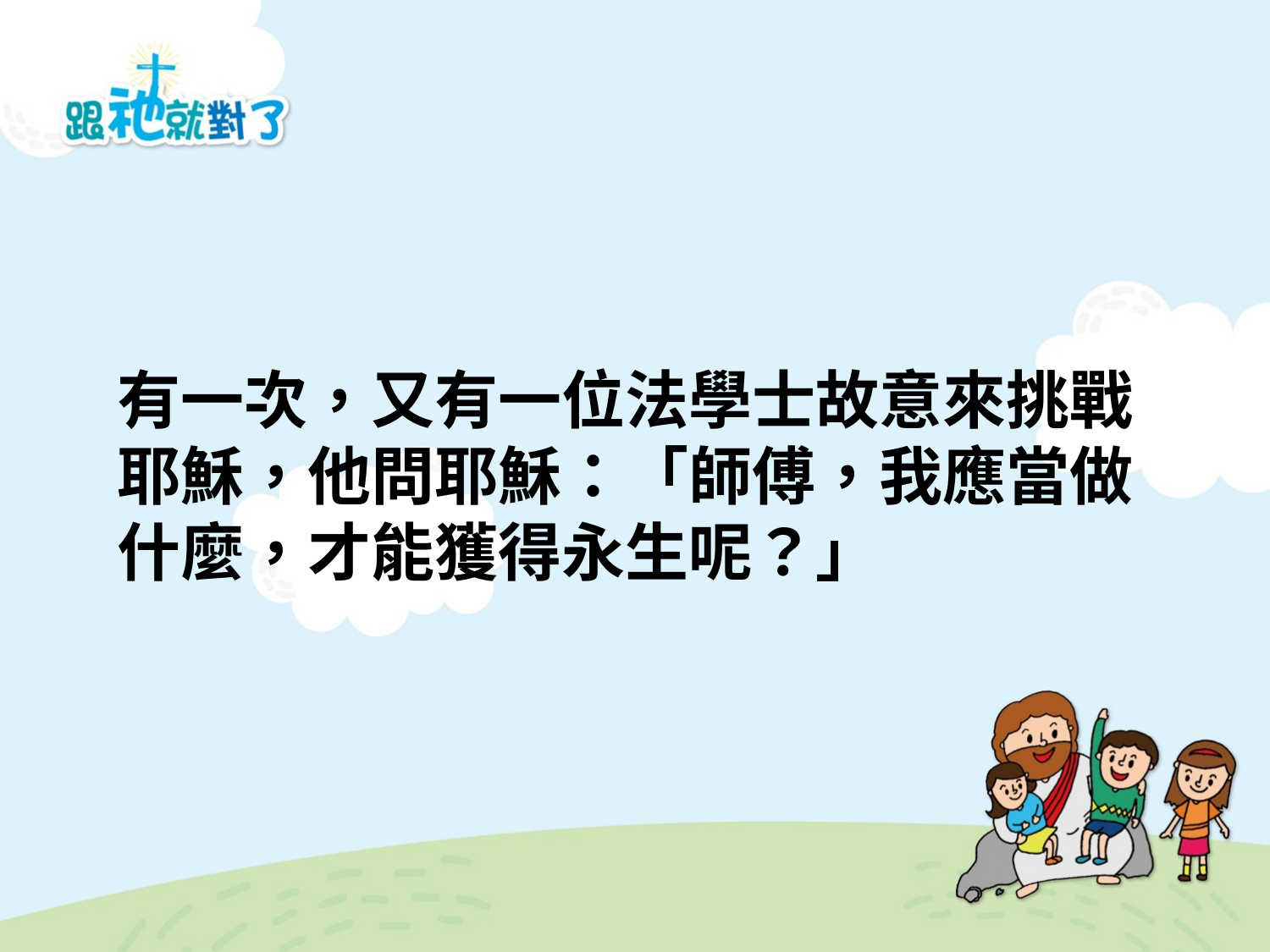

有一次，又有一位法學士故意來挑戰耶穌，他問耶穌：「師傅，我應當做什麼，才能獲得永生呢？」